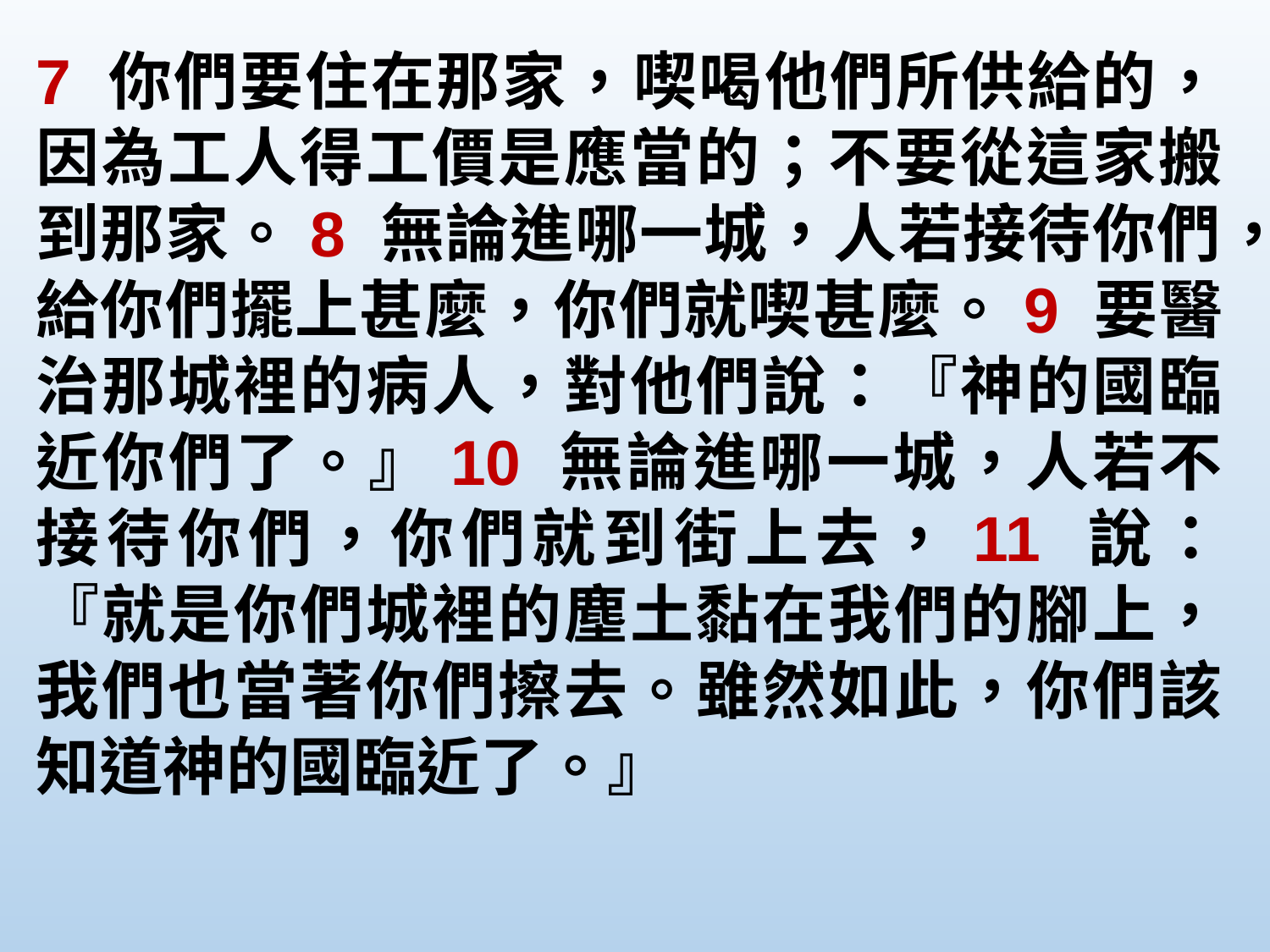

7 你們要住在那家，喫喝他們所供給的，因為工人得工價是應當的；不要從這家搬到那家。8 無論進哪一城，人若接待你們，給你們擺上甚麼，你們就喫甚麼。9 要醫治那城裡的病人，對他們說：『神的國臨近你們了。』10 無論進哪一城，人若不接待你們，你們就到街上去，11 說：『就是你們城裡的塵土黏在我們的腳上，我們也當著你們擦去。雖然如此，你們該知道神的國臨近了。』